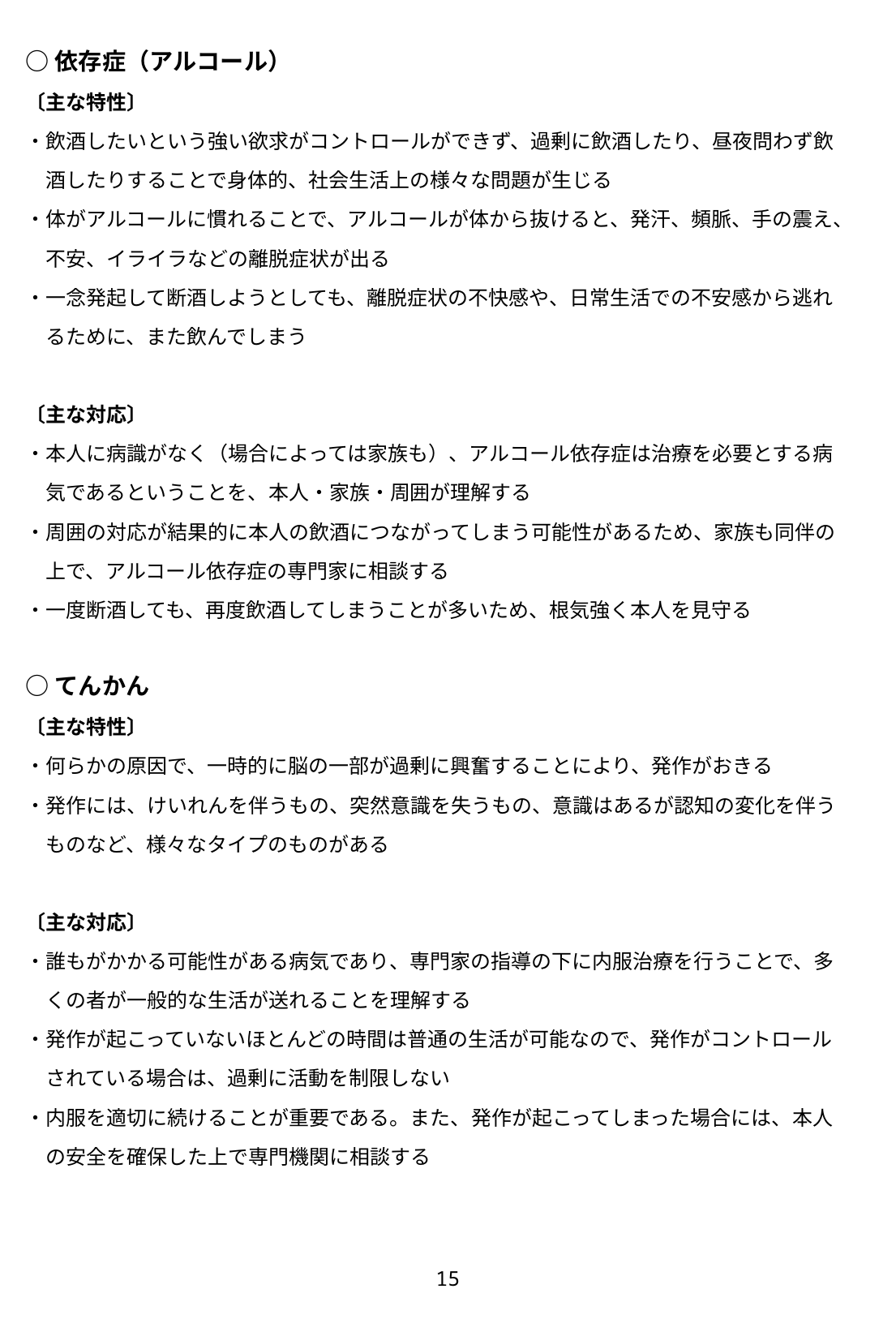

○依存症（アルコール）
〔主な特性〕
・飲酒したいという強い欲求がコントロールができず、過剰に飲酒したり、昼夜問わず飲
　酒したりすることで身体的、社会生活上の様々な問題が生じる
・体がアルコールに慣れることで、アルコールが体から抜けると、発汗、頻脈、手の震え、
　不安、イライラなどの離脱症状が出る
・一念発起して断酒しようとしても、離脱症状の不快感や、日常生活での不安感から逃れ
　るために、また飲んでしまう

〔主な対応〕
・本人に病識がなく（場合によっては家族も）、アルコール依存症は治療を必要とする病
　気であるということを、本人・家族・周囲が理解する
・周囲の対応が結果的に本人の飲酒につながってしまう可能性があるため、家族も同伴の
　上で、アルコール依存症の専門家に相談する
・一度断酒しても、再度飲酒してしまうことが多いため、根気強く本人を見守る

○てんかん
〔主な特性〕
・何らかの原因で、一時的に脳の一部が過剰に興奮することにより、発作がおきる
・発作には、けいれんを伴うもの、突然意識を失うもの、意識はあるが認知の変化を伴う
　ものなど、様々なタイプのものがある

〔主な対応〕
・誰もがかかる可能性がある病気であり、専門家の指導の下に内服治療を行うことで、多
　くの者が一般的な生活が送れることを理解する
・発作が起こっていないほとんどの時間は普通の生活が可能なので、発作がコントロール
　されている場合は、過剰に活動を制限しない
・内服を適切に続けることが重要である。また、発作が起こってしまった場合には、本人
　の安全を確保した上で専門機関に相談する

15